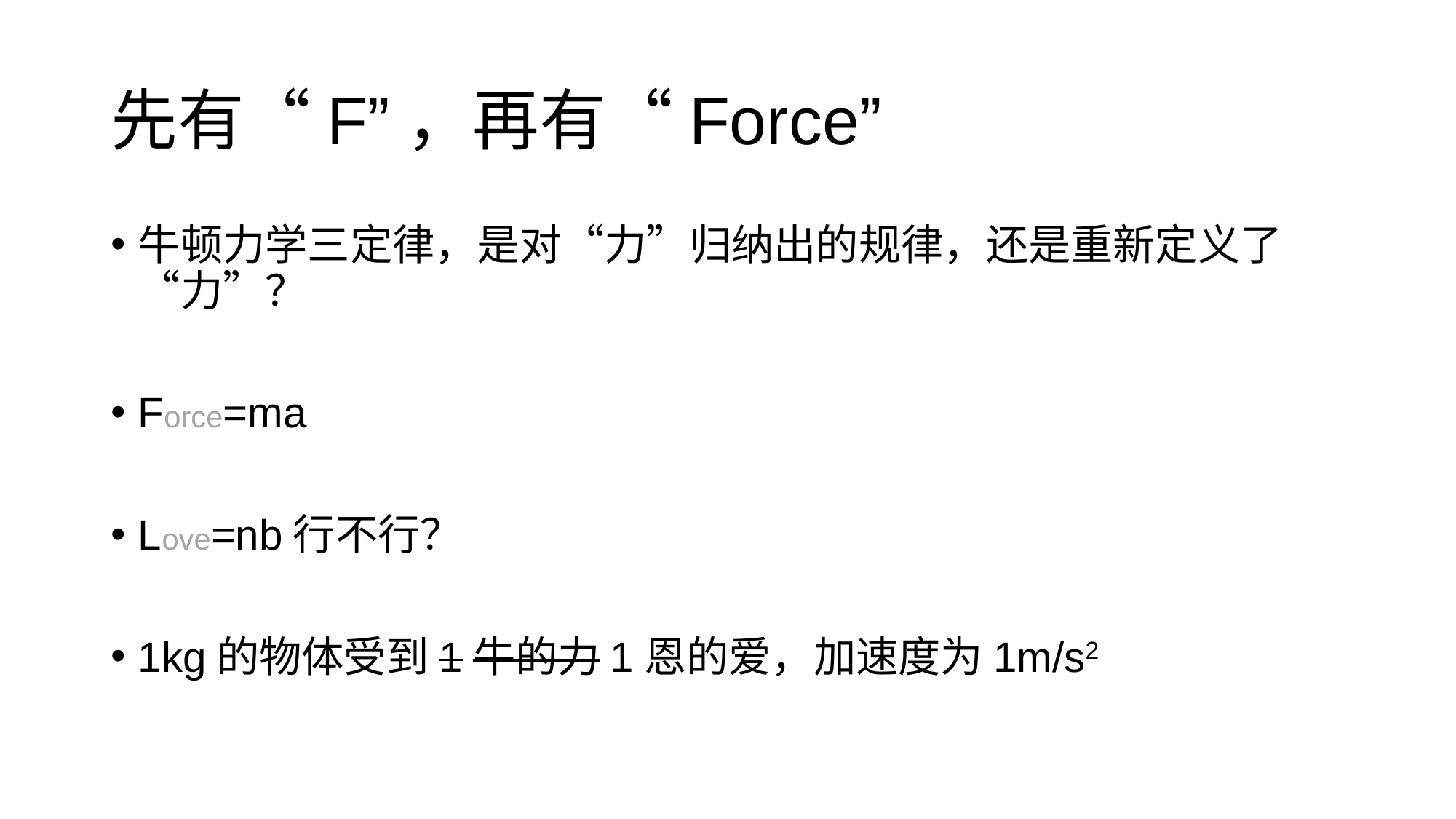

# 先有“F”，再有“Force”
牛顿力学三定律，是对“力”归纳出的规律，还是重新定义了“力”？

Force=ma

Love=nb行不行？

1kg的物体受到1牛的力1恩的爱，加速度为1m/s2